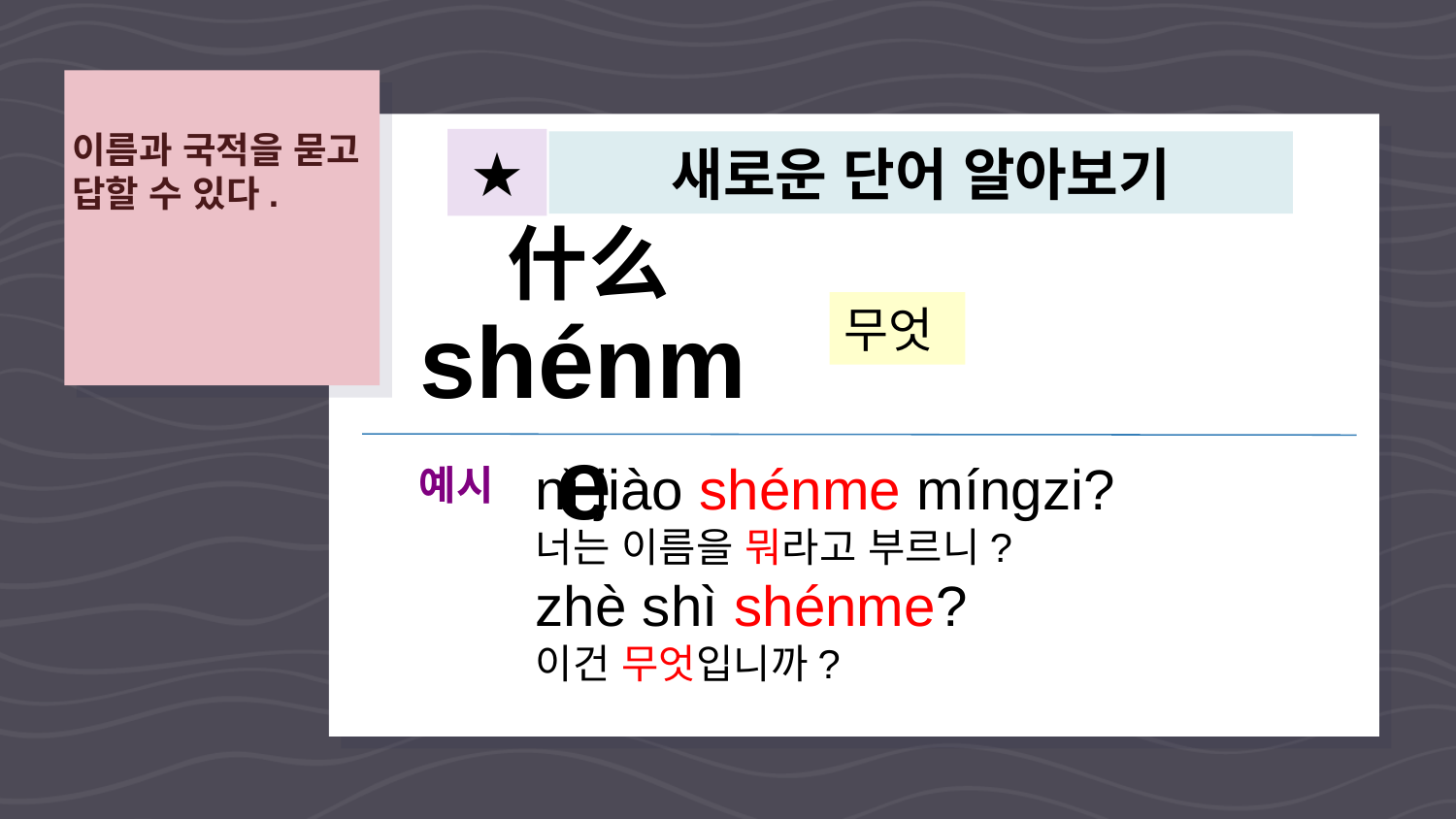

이름과 국적을 묻고 답할 수 있다.
★
새로운 단어 알아보기
什么
shénme
무엇
nǐ jiào shénme míngzi?
너는 이름을 뭐라고 부르니?
zhè shì shénme?
이건 무엇입니까?
예시